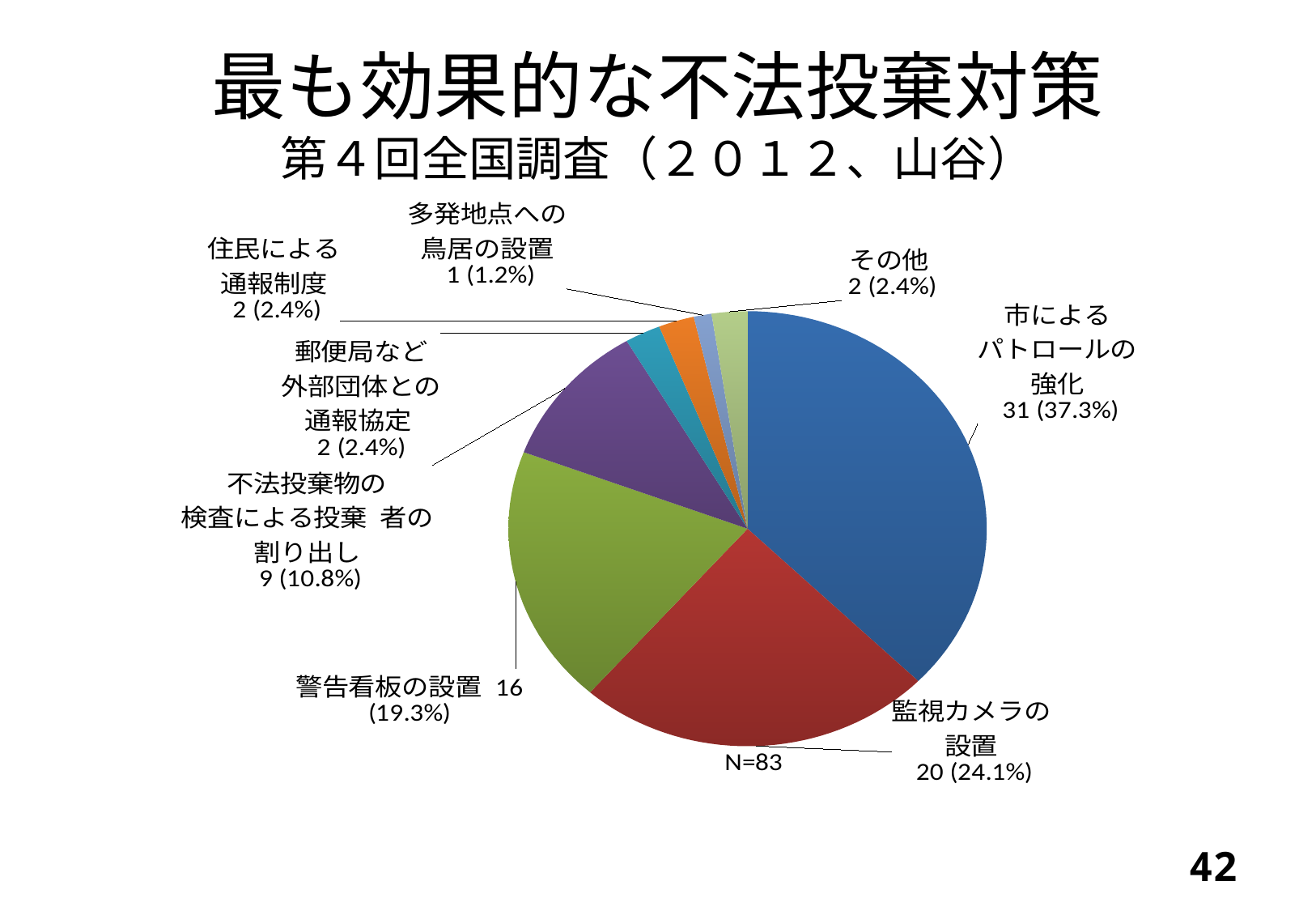

# 最も効果的な不法投棄対策 第４回全国調査（２０１２、山谷）

### Chart: N=83

| Category | 件数 |
|---|---|
| 市によるパトロールの強化 | 31.0 |
| 監視カメラの設置 | 20.0 |
| 警告看板の設置 | 16.0 |
| 不法投棄物の検査による投棄者の割り出し | 9.0 |
| 郵便局など外部団体との通報協定 | 2.0 |
| 住民による通報制度 | 2.0 |
| 多発地点への鳥居の設置 | 1.0 |
| 不法投棄防止条例の制定 | 0.0 |
| その他 | 2.0 |
42